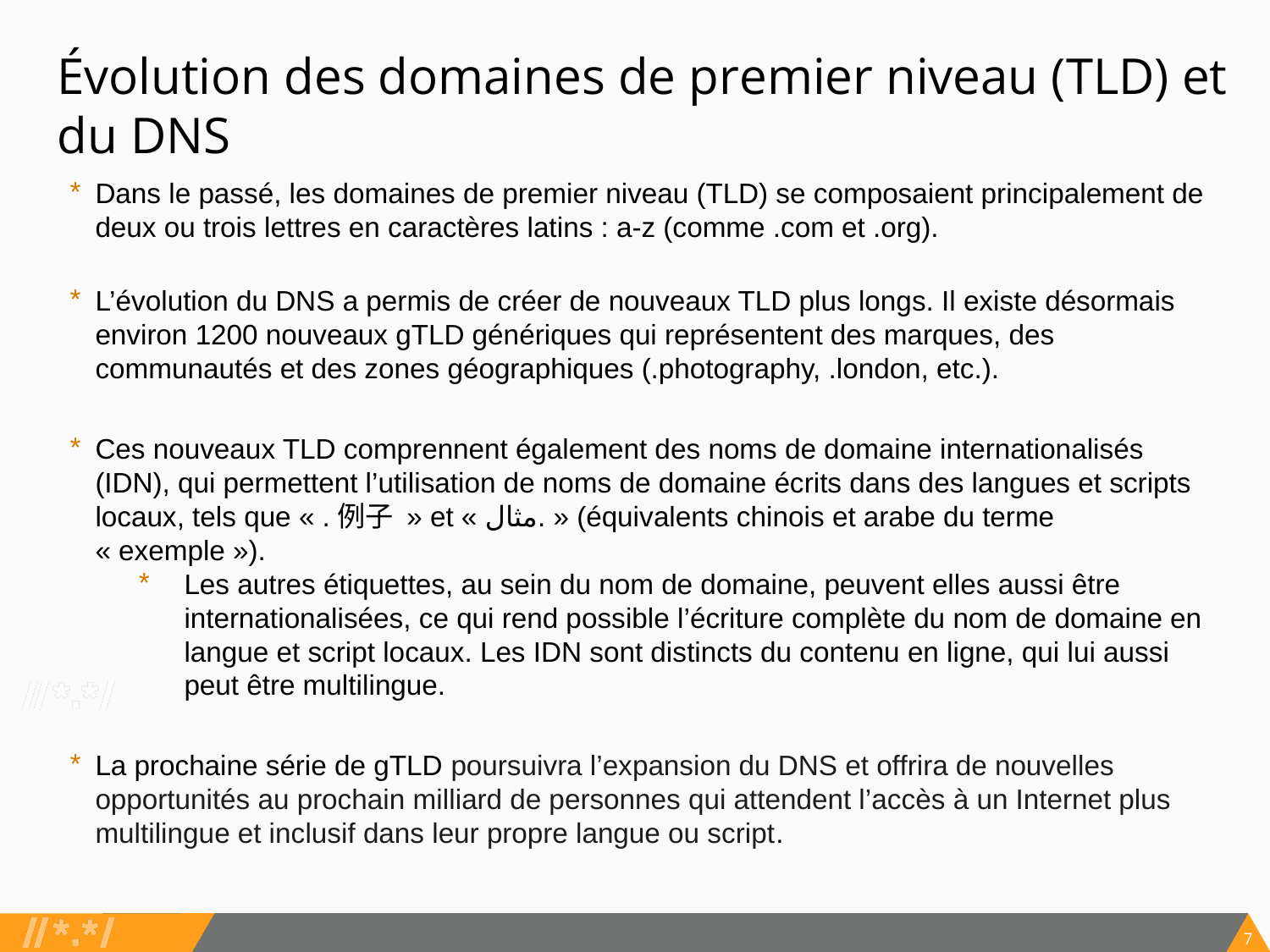

# Évolution des domaines de premier niveau (TLD) et du DNS
Dans le passé, les domaines de premier niveau (TLD) se composaient principalement de deux ou trois lettres en caractères latins : a-z (comme .com et .org).

L’évolution du DNS a permis de créer de nouveaux TLD plus longs. Il existe désormais environ 1200 nouveaux gTLD génériques qui représentent des marques, des communautés et des zones géographiques (.photography, .london, etc.).

Ces nouveaux TLD comprennent également des noms de domaine internationalisés (IDN), qui permettent l’utilisation de noms de domaine écrits dans des langues et scripts locaux, tels que « .例子 » et « مثال. » (équivalents chinois et arabe du terme « exemple »).
Les autres étiquettes, au sein du nom de domaine, peuvent elles aussi être internationalisées, ce qui rend possible l’écriture complète du nom de domaine en langue et script locaux. Les IDN sont distincts du contenu en ligne, qui lui aussi peut être multilingue.

La prochaine série de gTLD poursuivra l’expansion du DNS et offrira de nouvelles opportunités au prochain milliard de personnes qui attendent l’accès à un Internet plus multilingue et inclusif dans leur propre langue ou script.